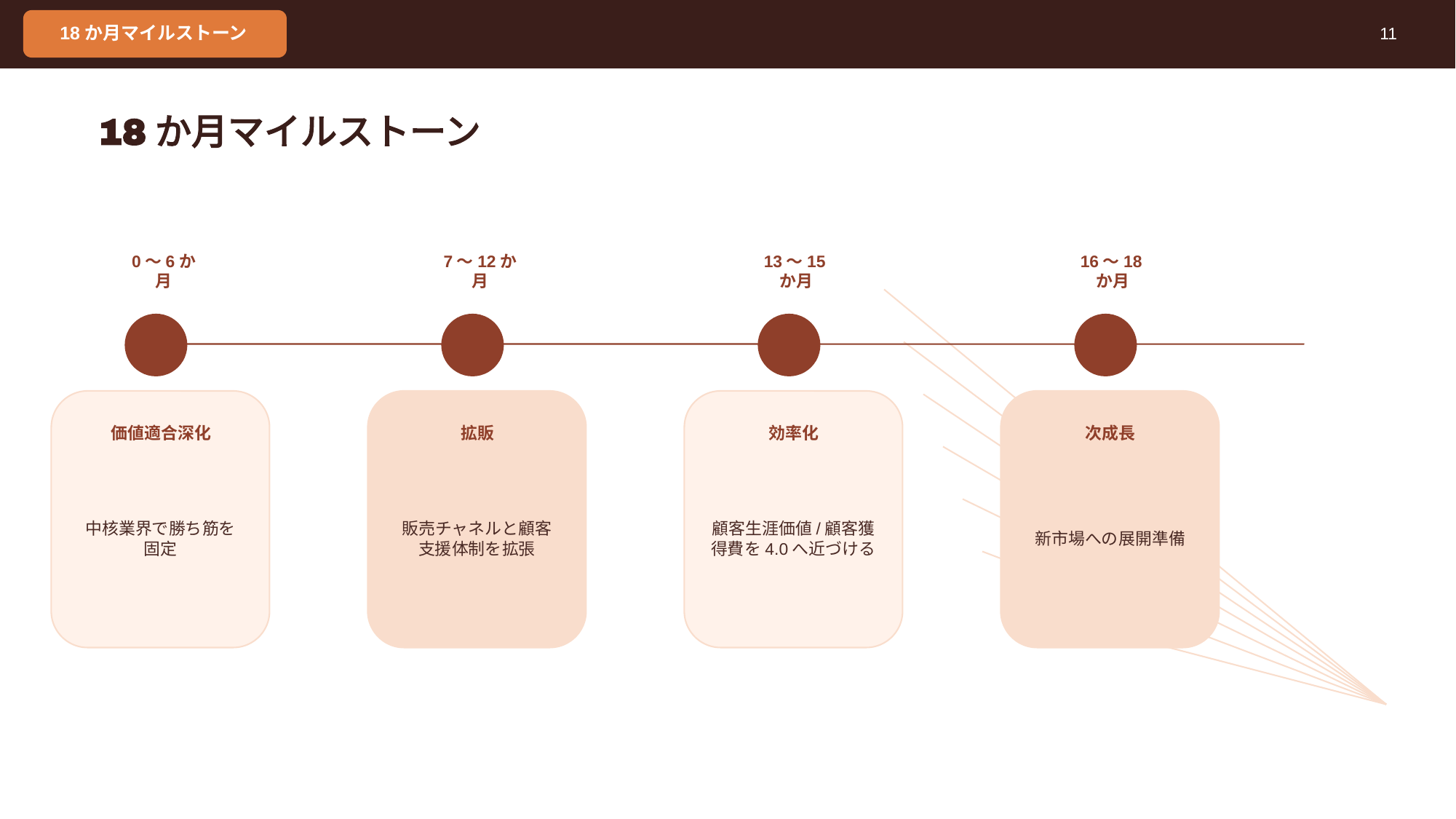

18か月マイルストーン
11
18か月マイルストーン
0〜6か月
7〜12か月
13〜15か月
16〜18か月

価値適合深化
拡販
効率化
次成長
中核業界で勝ち筋を固定
販売チャネルと顧客支援体制を拡張
顧客生涯価値/顧客獲得費を4.0へ近づける
新市場への展開準備